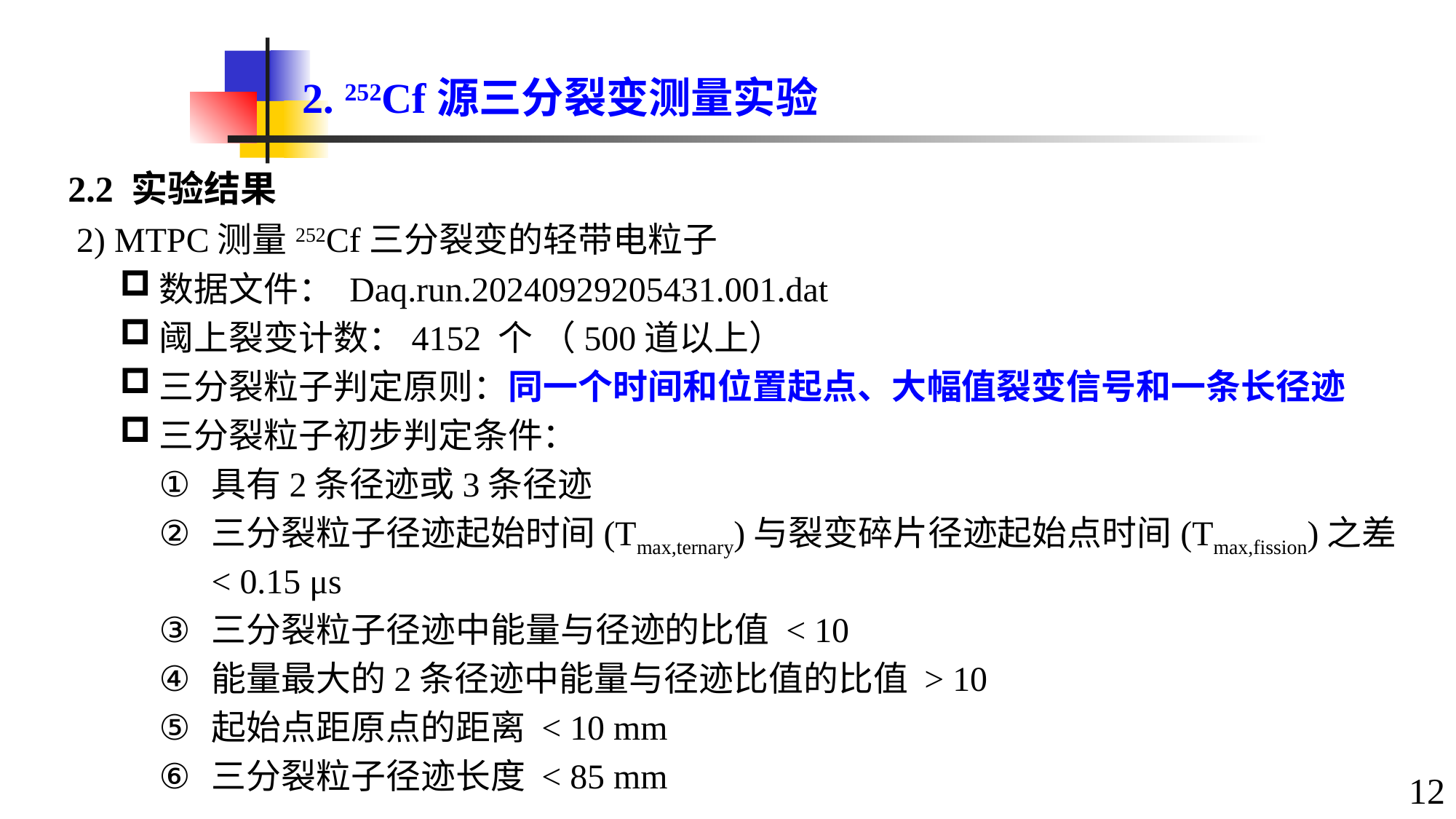

2. 252Cf源三分裂变测量实验
2.2 实验结果
2) MTPC测量252Cf三分裂变的轻带电粒子
数据文件： Daq.run.20240929205431.001.dat
阈上裂变计数：4152 个 （500道以上）
三分裂粒子判定原则：同一个时间和位置起点、大幅值裂变信号和一条长径迹
三分裂粒子初步判定条件：
具有2条径迹或3条径迹
三分裂粒子径迹起始时间(Tmax,ternary)与裂变碎片径迹起始点时间(Tmax,fission)之差 < 0.15 μs
三分裂粒子径迹中能量与径迹的比值 < 10
能量最大的2条径迹中能量与径迹比值的比值 > 10
起始点距原点的距离 < 10 mm
三分裂粒子径迹长度 < 85 mm

12